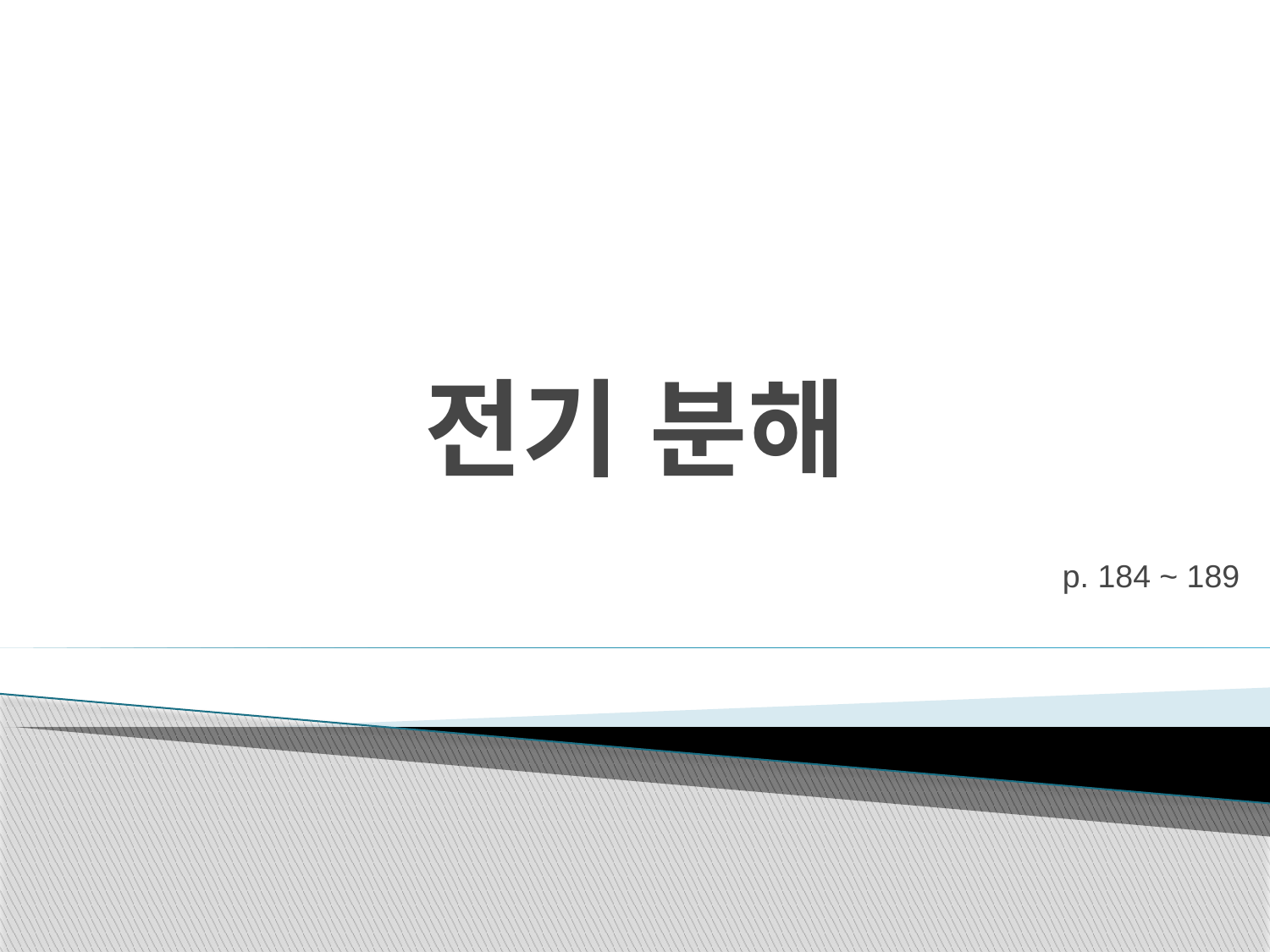

# 전기 분해
p. 184 ~ 189